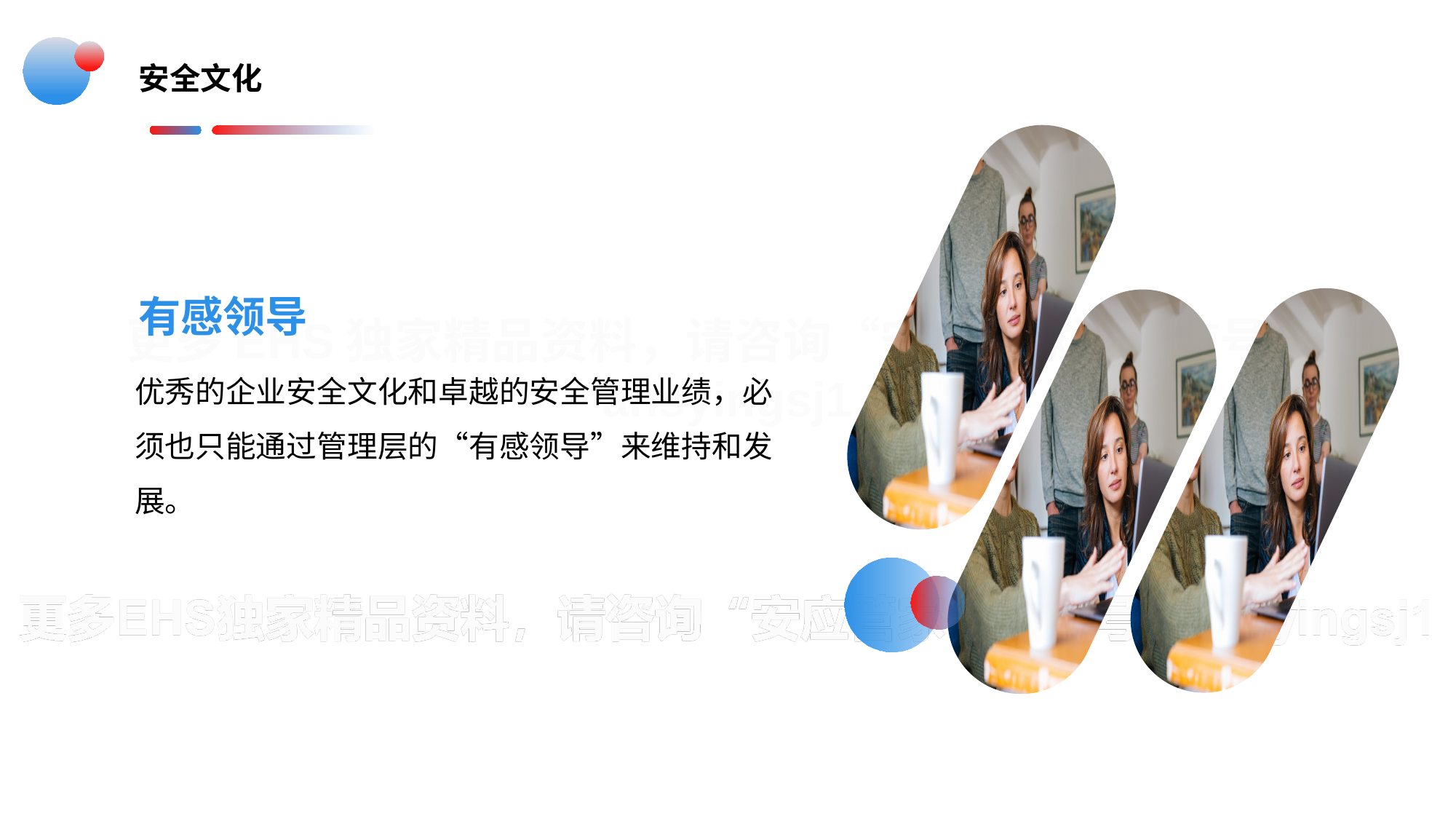

安全文化

有感领导
优秀的企业安全文化和卓越的安全管理业绩，必须也只能通过管理层的“有感领导”来维持和发展。